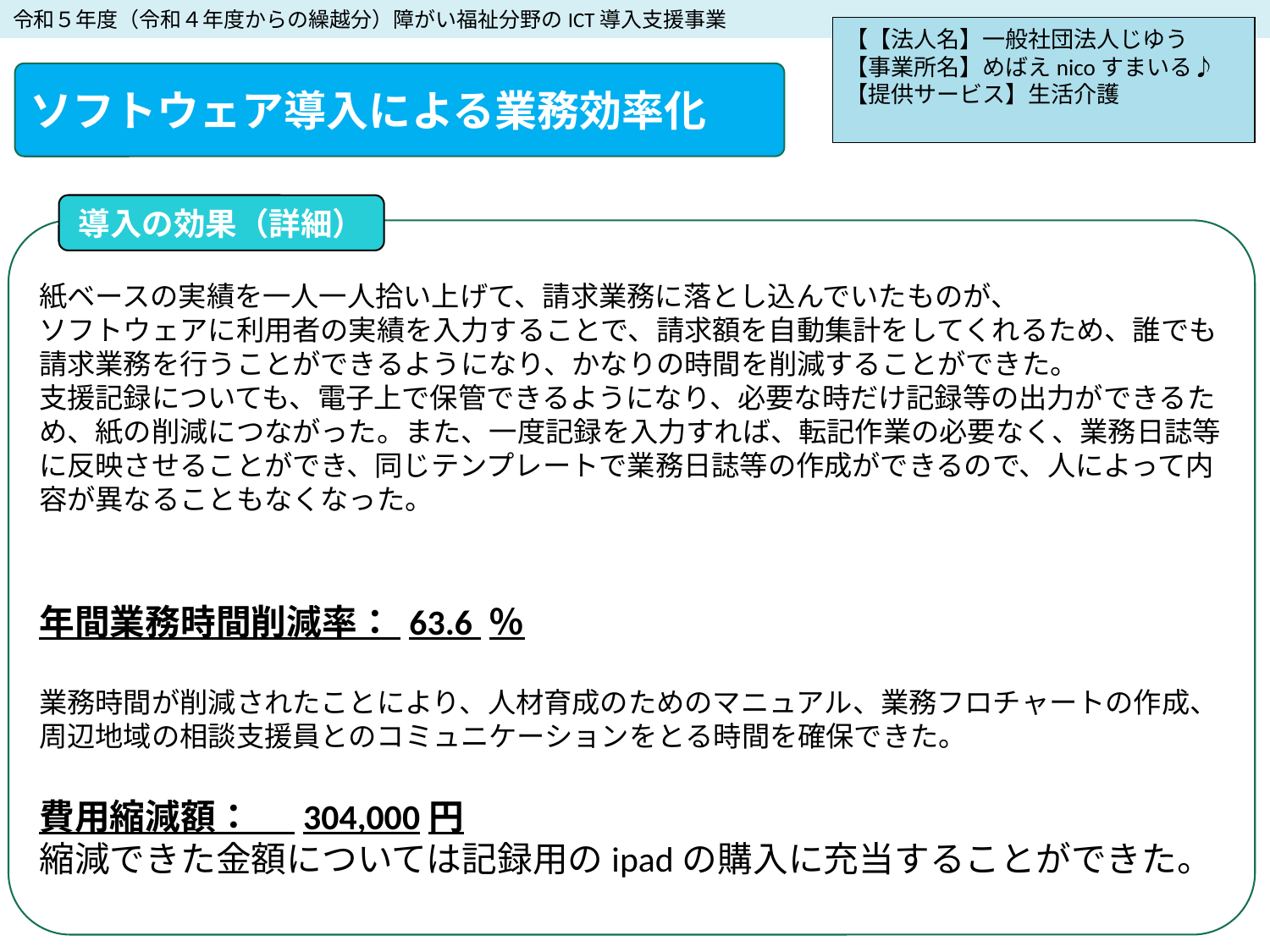

令和５年度（令和４年度からの繰越分）障がい福祉分野のICT導入支援事業
【【法人名】一般社団法人じゆう
【事業所名】めばえnicoすまいる♪
【提供サービス】生活介護

ソフトウェア導入による業務効率化
導入の効果（詳細）

紙ベースの実績を一人一人拾い上げて、請求業務に落とし込んでいたものが、
ソフトウェアに利用者の実績を入力することで、請求額を自動集計をしてくれるため、誰でも請求業務を行うことができるようになり、かなりの時間を削減することができた。
支援記録についても、電子上で保管できるようになり、必要な時だけ記録等の出力ができるため、紙の削減につながった。また、一度記録を入力すれば、転記作業の必要なく、業務日誌等に反映させることができ、同じテンプレートで業務日誌等の作成ができるので、人によって内容が異なることもなくなった。

年間業務時間削減率： 63.6 ％

業務時間が削減されたことにより、人材育成のためのマニュアル、業務フロチャートの作成、周辺地域の相談支援員とのコミュニケーションをとる時間を確保できた。

費用縮減額： 　304,000円
縮減できた金額については記録用のipadの購入に充当することができた。